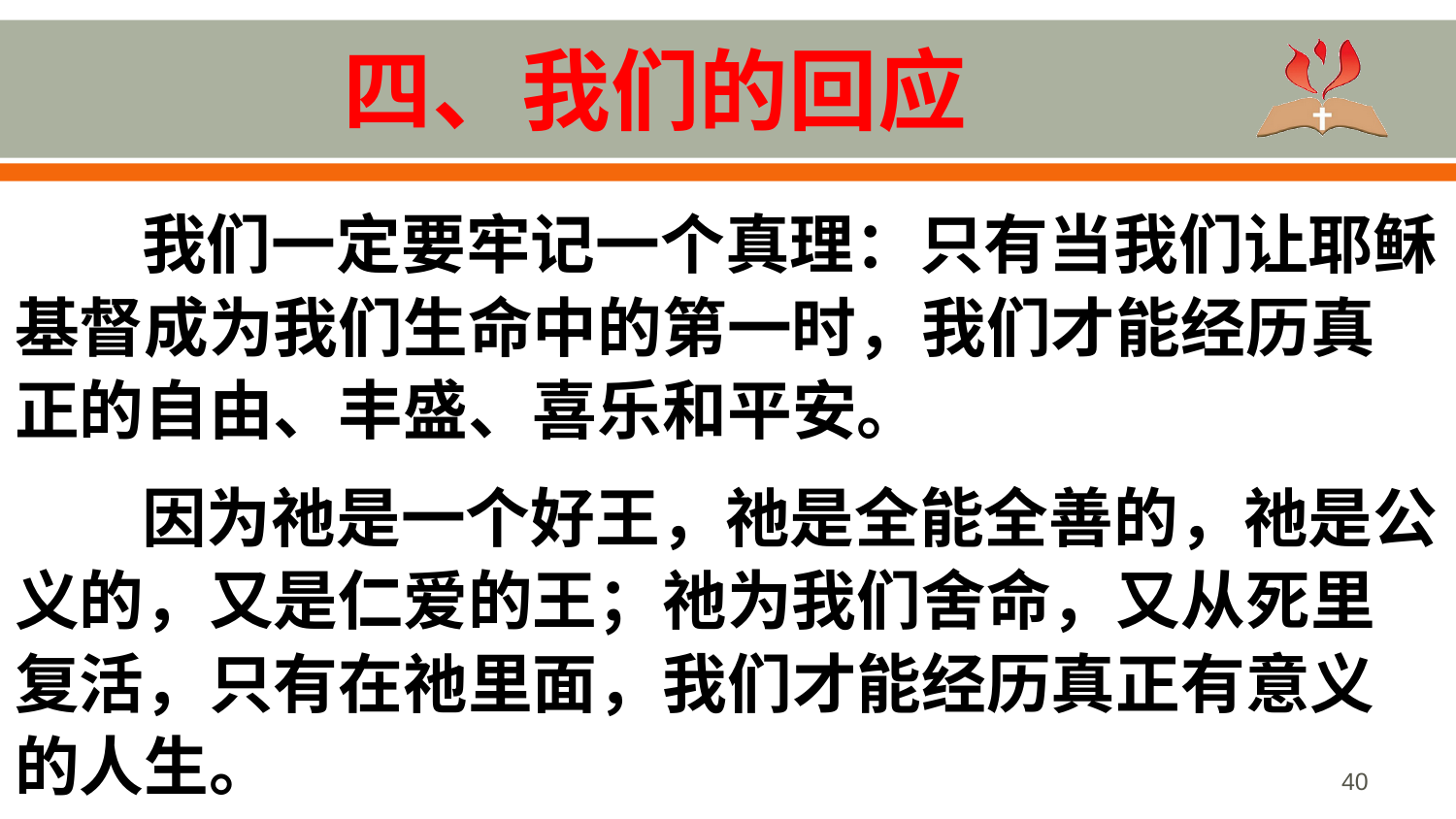

# 四、我们的回应
我们一定要牢记一个真理：只有当我们让耶稣基督成为我们生命中的第一时，我们才能经历真正的自由、丰盛、喜乐和平安。
因为祂是一个好王，祂是全能全善的，祂是公义的，又是仁爱的王；祂为我们舍命，又从死里复活，只有在祂里面，我们才能经历真正有意义的人生。

40